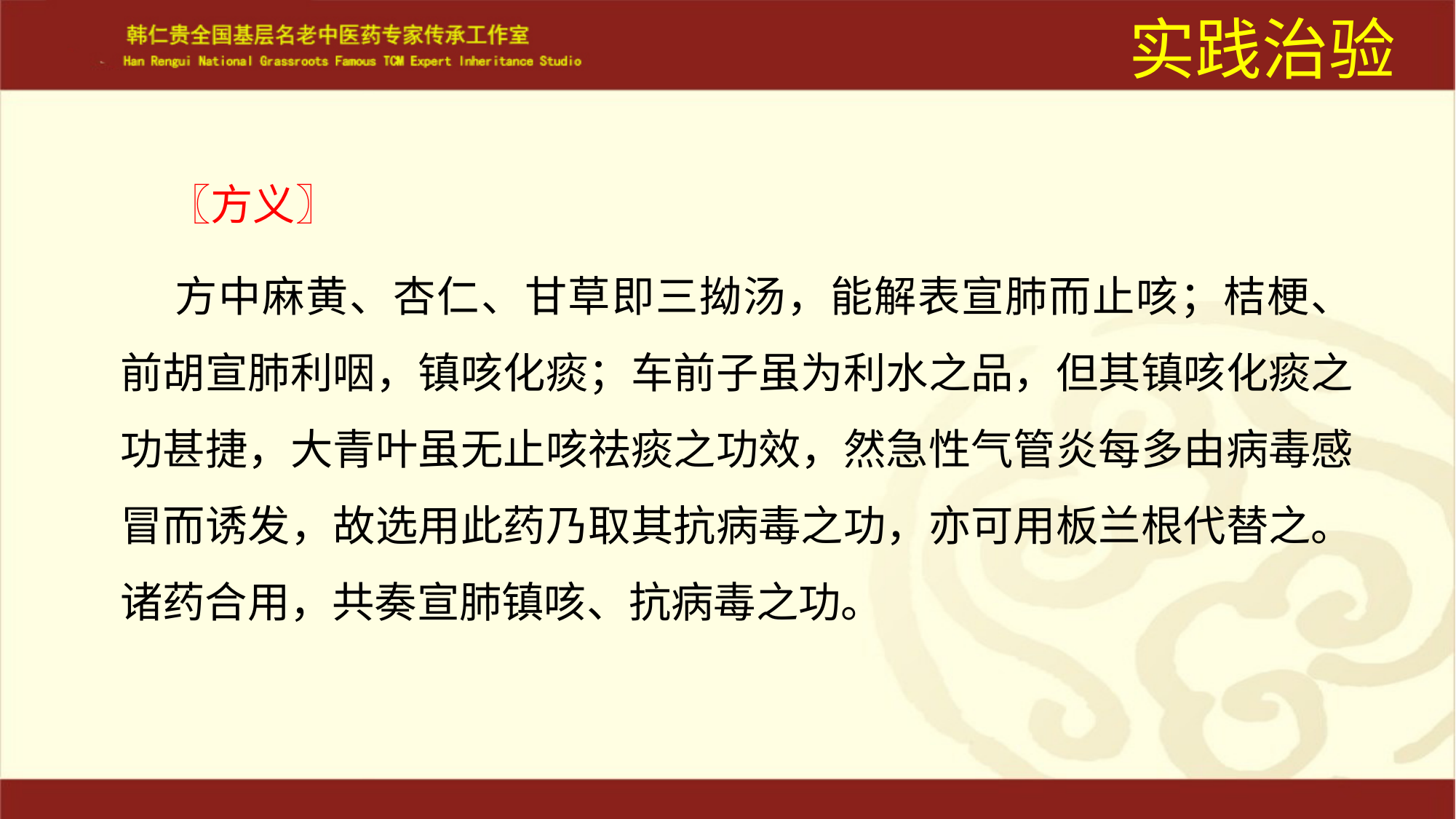

# 实践治验
    〖方义〗
    方中麻黄、杏仁、甘草即三拗汤，能解表宣肺而止咳；桔梗、前胡宣肺利咽，镇咳化痰；车前子虽为利水之品，但其镇咳化痰之功甚捷，大青叶虽无止咳祛痰之功效，然急性气管炎每多由病毒感冒而诱发，故选用此药乃取其抗病毒之功，亦可用板兰根代替之。诸药合用，共奏宣肺镇咳、抗病毒之功。